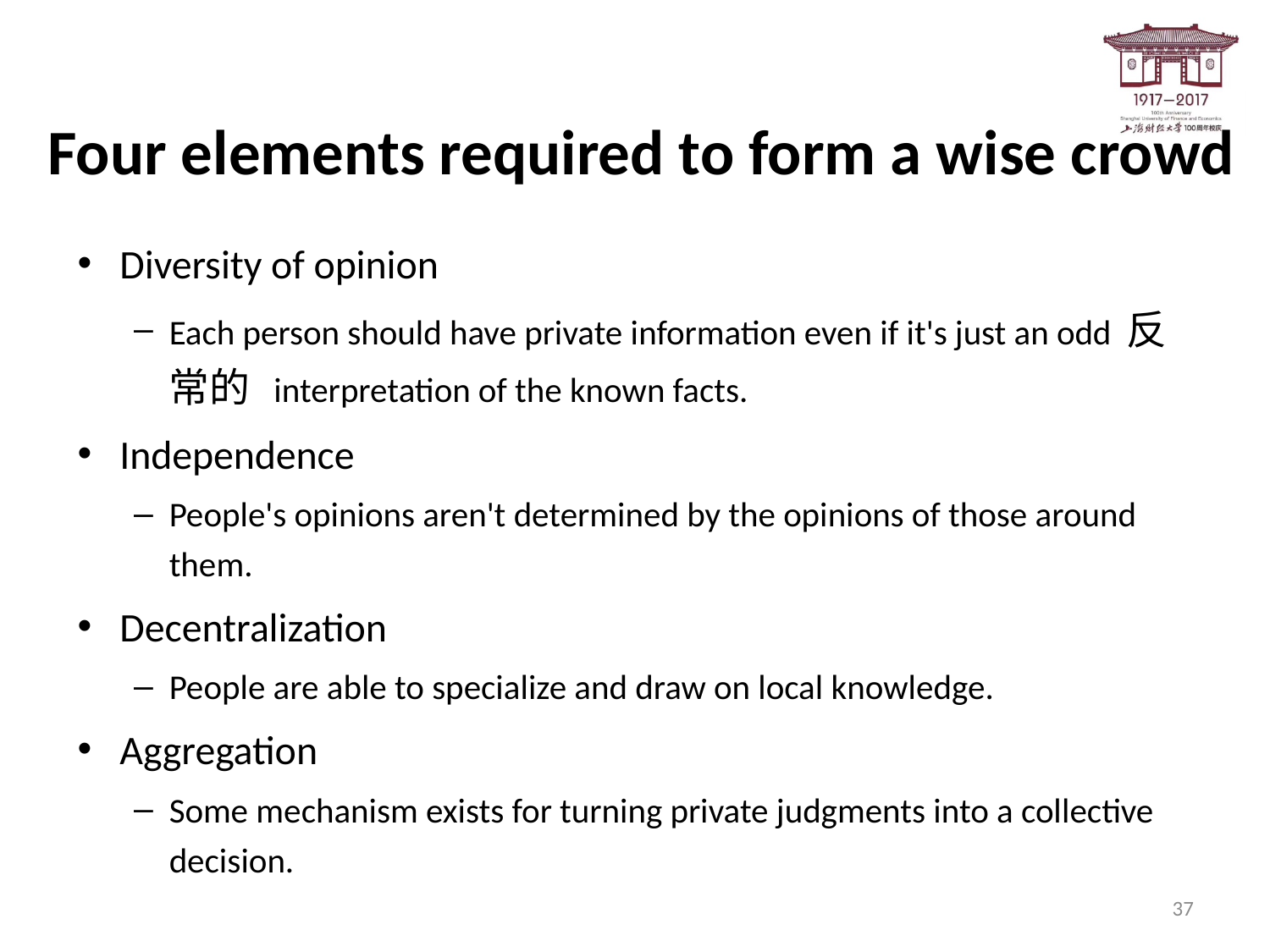

Four elements required to form a wise crowd
Diversity of opinion
Each person should have private information even if it's just an odd 反常的  interpretation of the known facts.
Independence
People's opinions aren't determined by the opinions of those around them.
Decentralization
People are able to specialize and draw on local knowledge.
Aggregation
Some mechanism exists for turning private judgments into a collective decision.
37